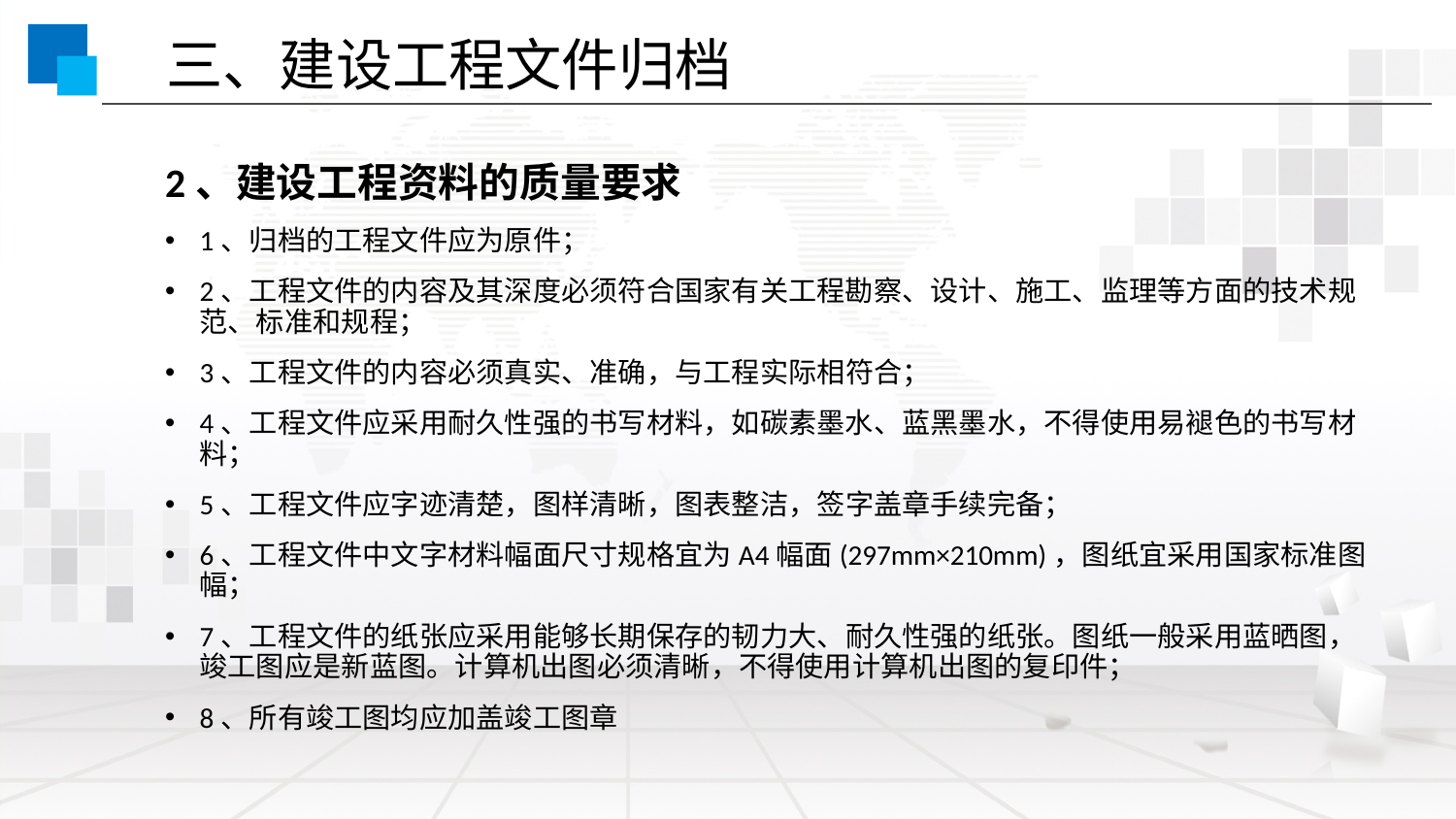

三、建设工程文件归档
2、建设工程资料的质量要求
1、归档的工程文件应为原件；
2、工程文件的内容及其深度必须符合国家有关工程勘察、设计、施工、监理等方面的技术规范、标准和规程；
3、工程文件的内容必须真实、准确，与工程实际相符合；
4、工程文件应采用耐久性强的书写材料，如碳素墨水、蓝黑墨水，不得使用易褪色的书写材料；
5、工程文件应字迹清楚，图样清晰，图表整洁，签字盖章手续完备；
6、工程文件中文字材料幅面尺寸规格宜为A4幅面(297mm×210mm)，图纸宜采用国家标准图幅；
7、工程文件的纸张应采用能够长期保存的韧力大、耐久性强的纸张。图纸一般采用蓝晒图，竣工图应是新蓝图。计算机出图必须清晰，不得使用计算机出图的复印件；
8、所有竣工图均应加盖竣工图章